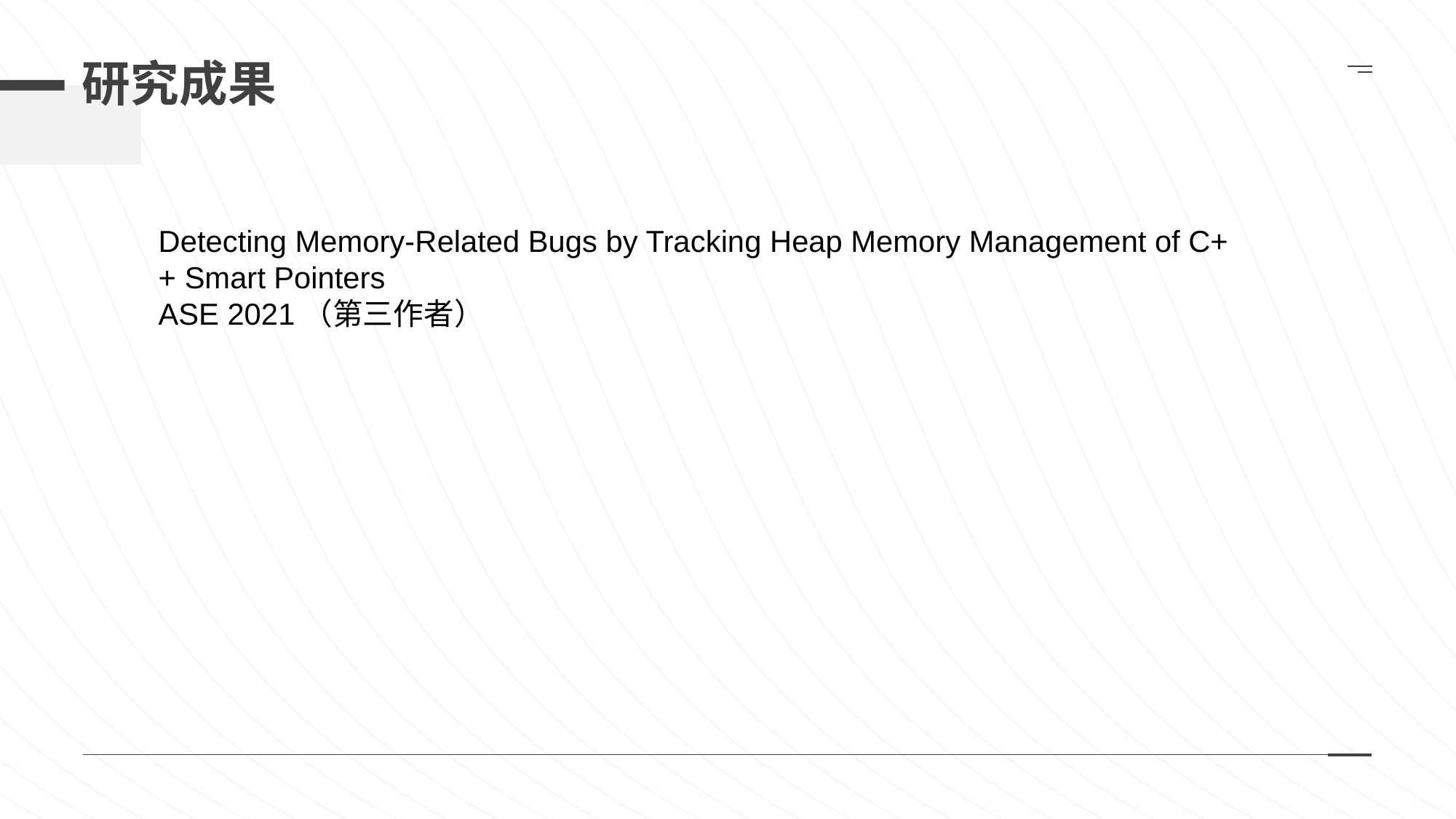

# 研究成果
Detecting Memory-Related Bugs by Tracking Heap Memory Management of C++ Smart Pointers
ASE 2021（第三作者）